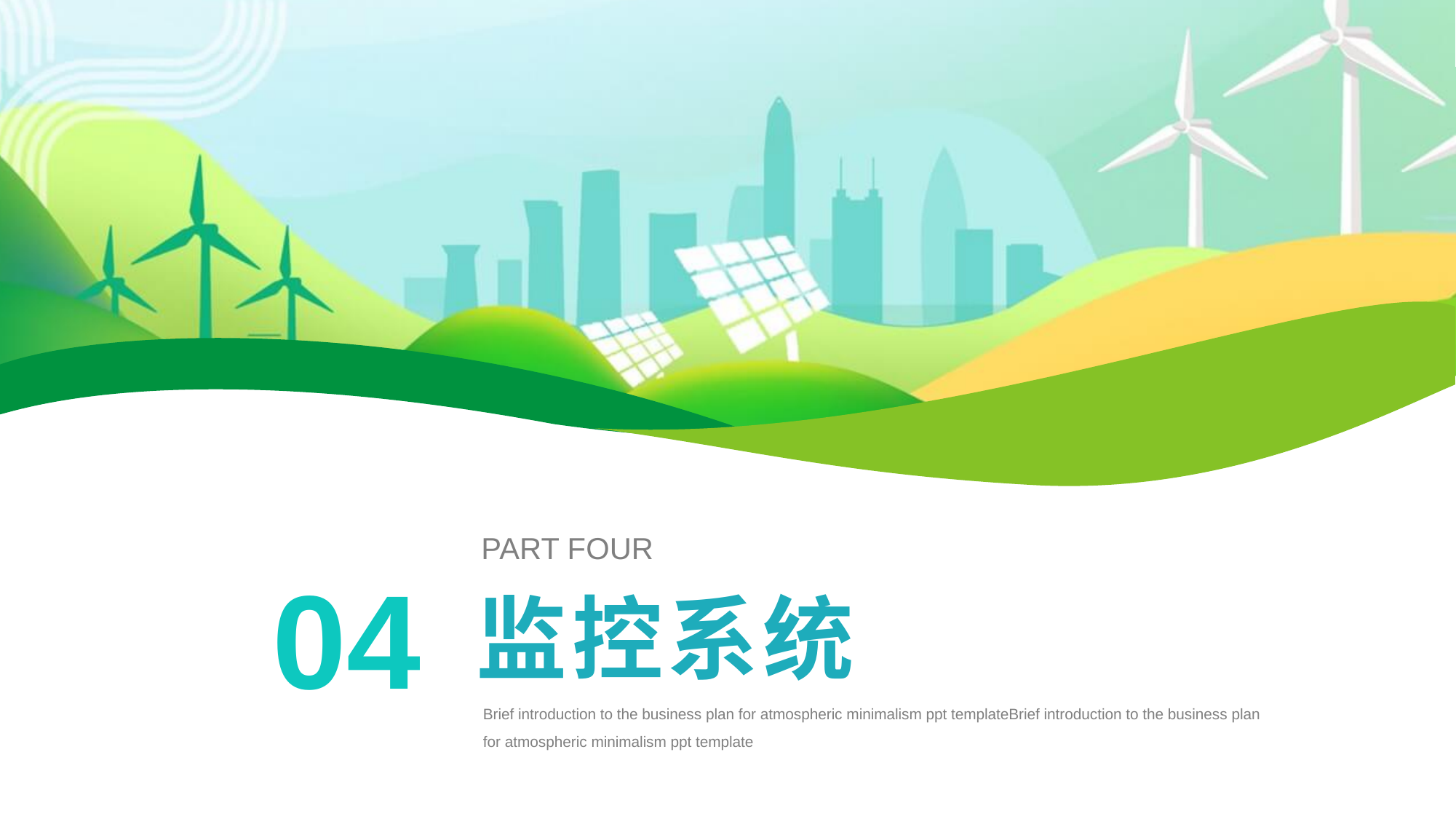

PART FOUR
04
监控系统
Brief introduction to the business plan for atmospheric minimalism ppt templateBrief introduction to the business plan for atmospheric minimalism ppt template